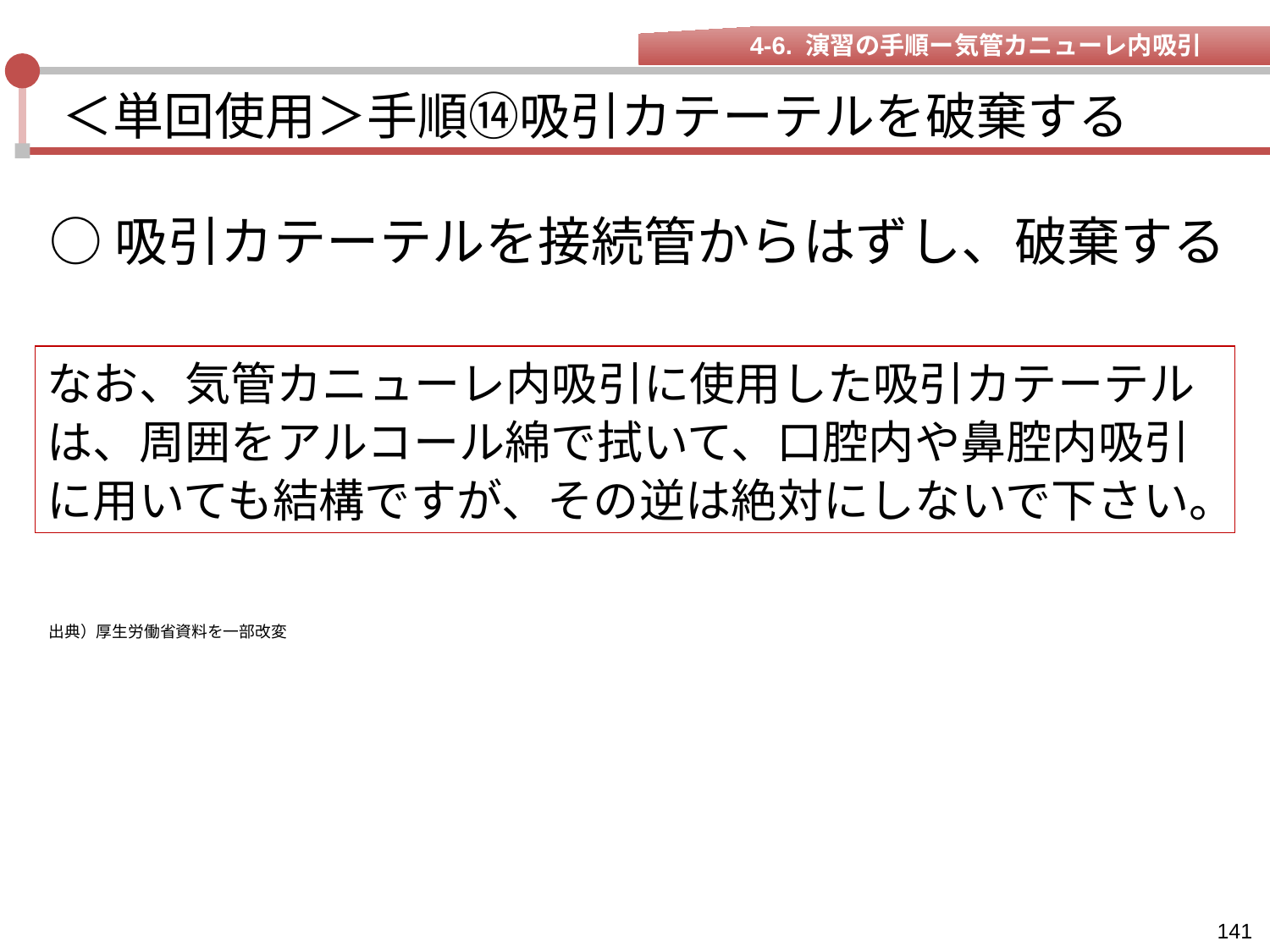

4-6. 演習の手順ー気管カニューレ内吸引
# ＜単回使用＞手順⑭吸引カテーテルを破棄する
 ○吸引カテーテルを接続管からはずし、破棄する
なお、気管カニューレ内吸引に使用した吸引カテーテルは、周囲をアルコール綿で拭いて、口腔内や鼻腔内吸引に用いても結構ですが、その逆は絶対にしないで下さい。
出典）厚生労働省資料を一部改変
141